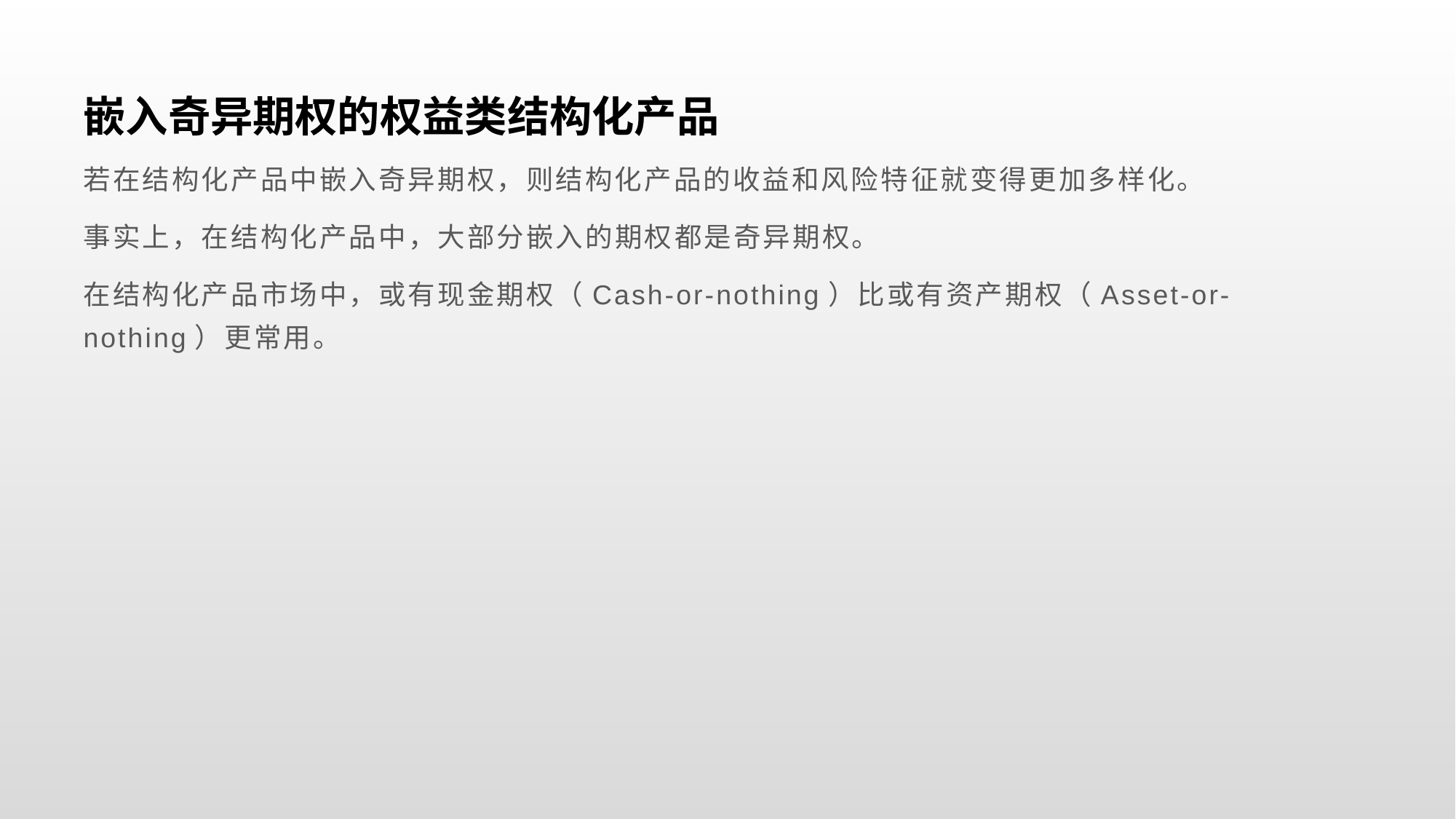

# 嵌入奇异期权的权益类结构化产品
若在结构化产品中嵌入奇异期权，则结构化产品的收益和风险特征就变得更加多样化。
事实上，在结构化产品中，大部分嵌入的期权都是奇异期权。
在结构化产品市场中，或有现金期权（Cash-or-nothing）比或有资产期权（Asset-or-nothing）更常用。